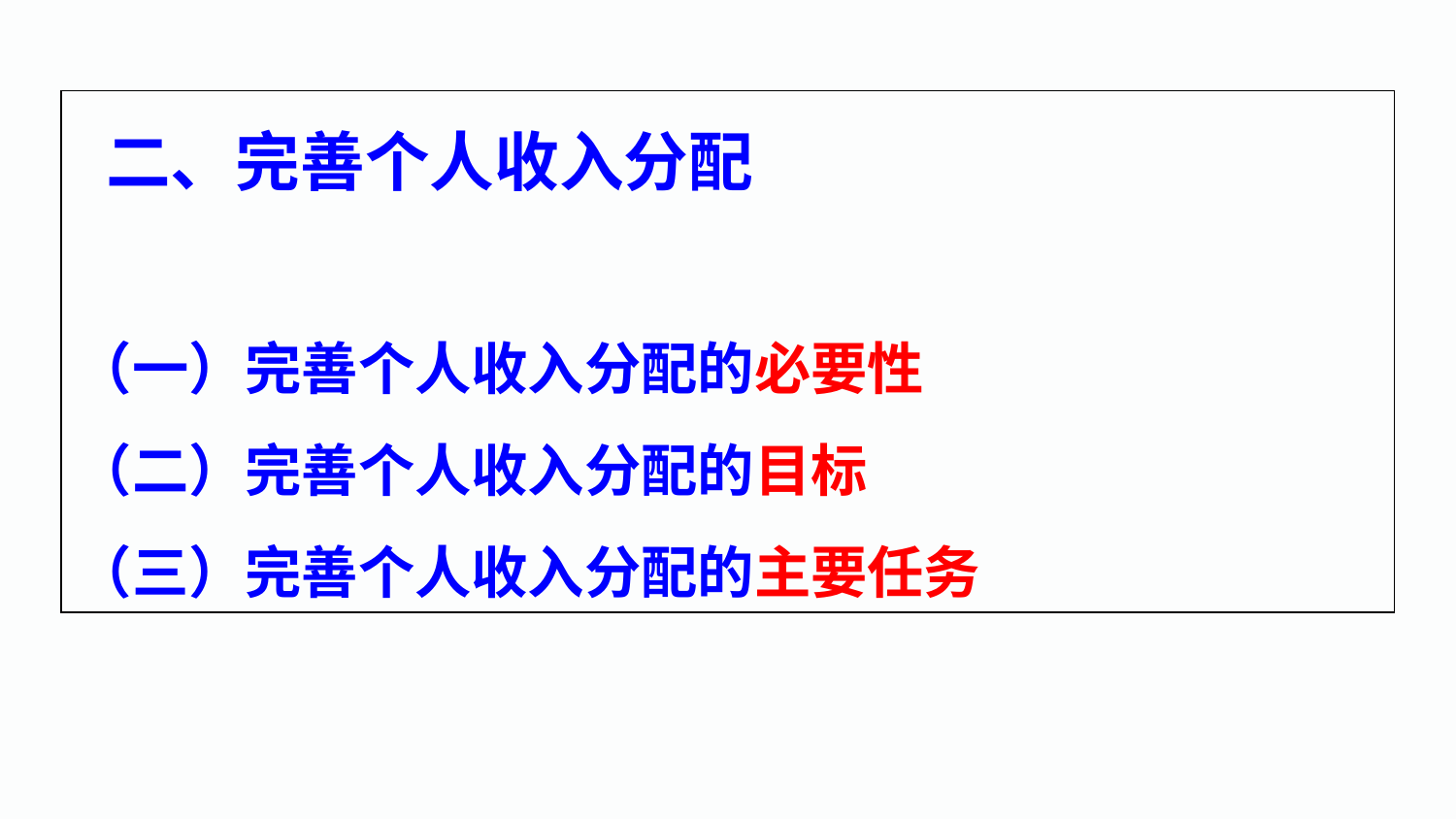

二、完善个人收入分配

（一）完善个人收入分配的必要性
（二）完善个人收入分配的目标
（三）完善个人收入分配的主要任务